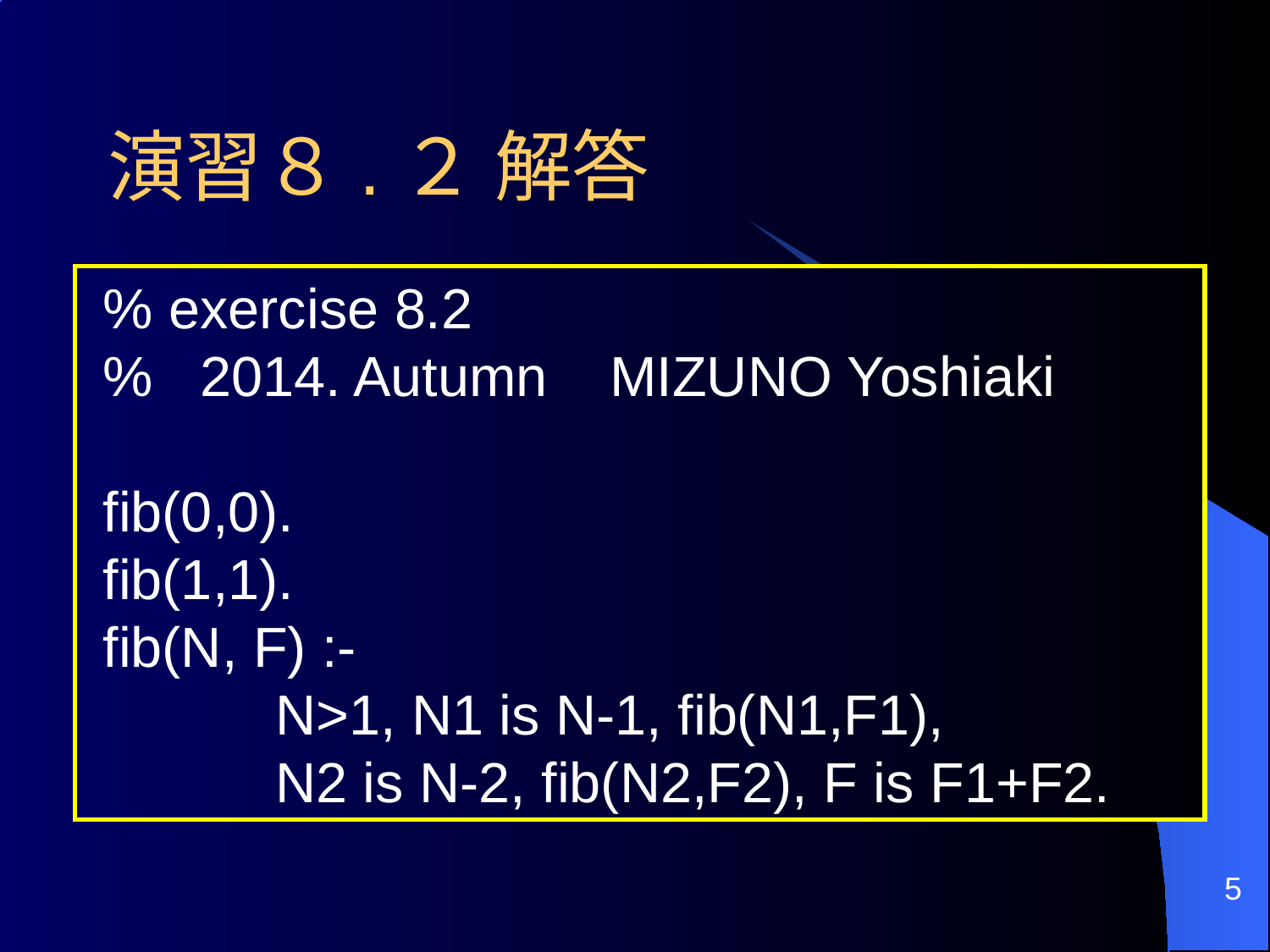

# 演習８.２ 解答
 % exercise 8.2
 %   2014. Autumn    MIZUNO Yoshiaki

 fib(0,0).
 fib(1,1).
 fib(N, F) :-
            N>1, N1 is N-1, fib(N1,F1),
            N2 is N-2, fib(N2,F2), F is F1+F2.
5